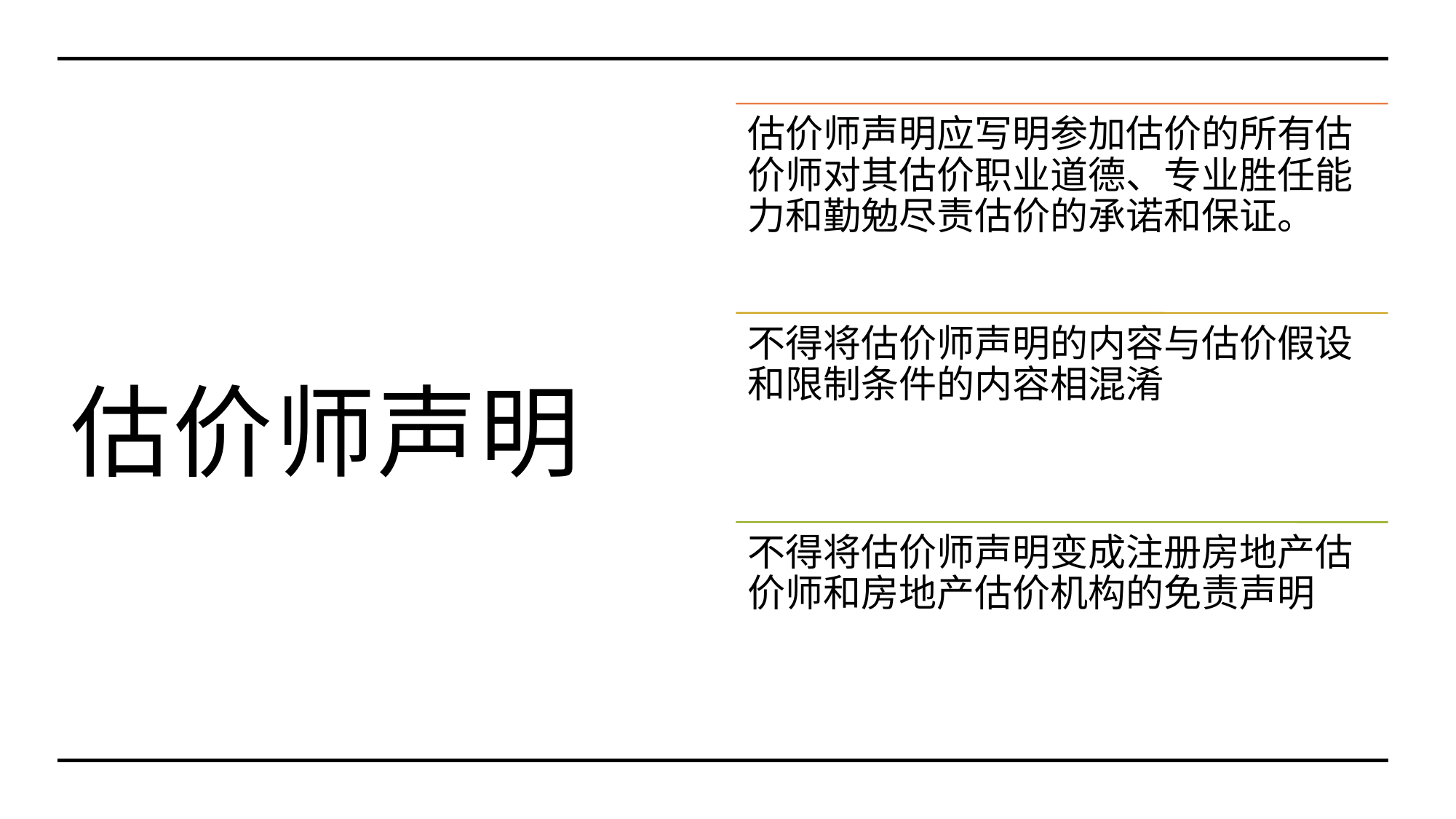

估价师声明应写明参加估价的所有估价师对其估价职业道德、专业胜任能力和勤勉尽责估价的承诺和保证。
不得将估价师声明的内容与估价假设和限制条件的内容相混淆
不得将估价师声明变成注册房地产估价师和房地产估价机构的免责声明
# 估价师声明